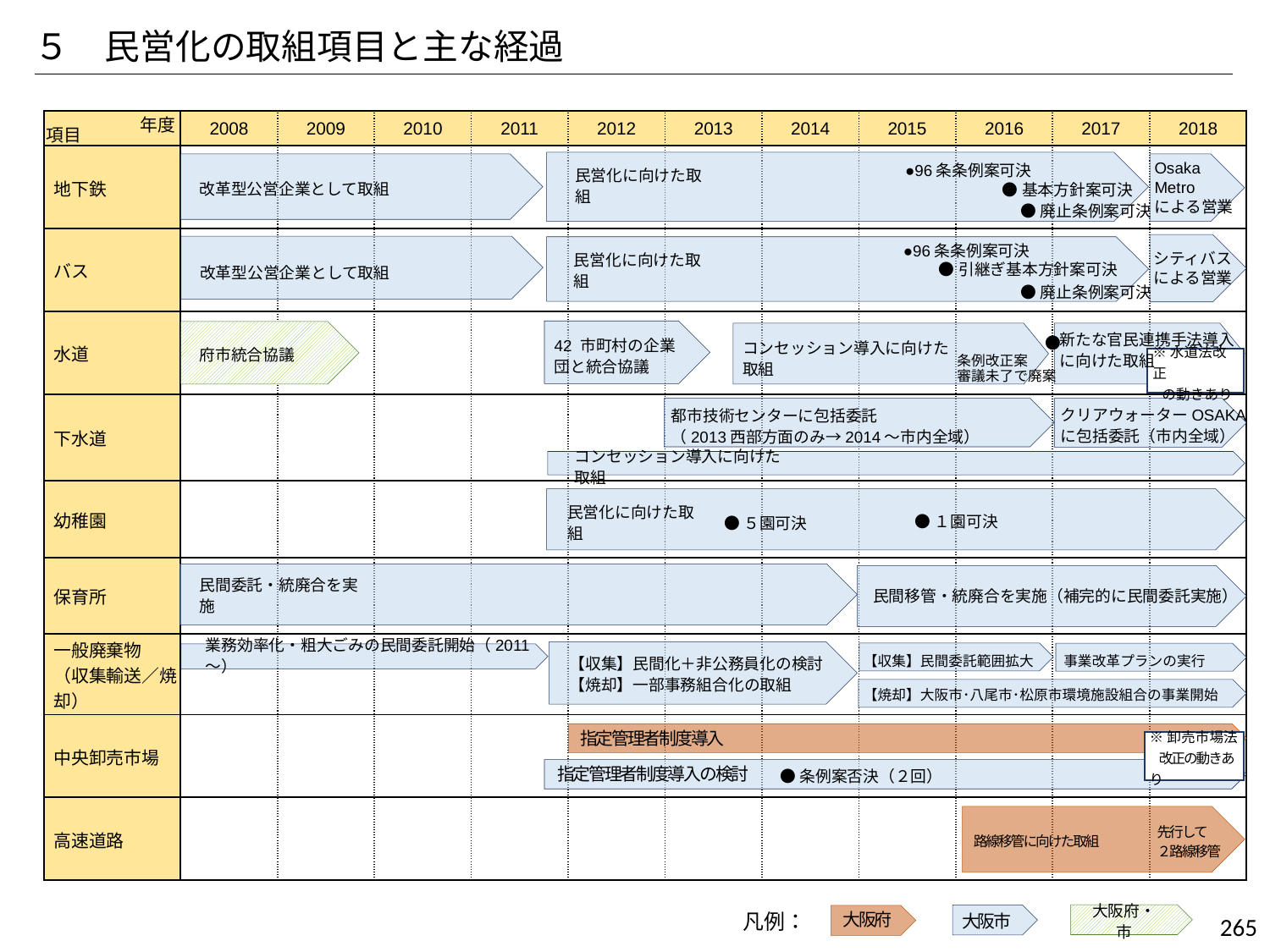

５　民営化の取組項目と主な経過
年度
|  | 2008 | 2009 | 2010 | 2011 | 2012 | 2013 | 2014 | 2015 | 2016 | 2017 | 2018 |
| --- | --- | --- | --- | --- | --- | --- | --- | --- | --- | --- | --- |
| 地下鉄 |  |  |  |  |  |  |  |  |  |  |  |
| バス |  |  |  |  |  |  |  |  |  |  |  |
| 水道 |  |  |  |  |  |  |  |  |  |  |  |
| 下水道 |  |  |  |  |  |  |  |  |  |  |  |
| 幼稚園 |  |  |  |  |  |  |  |  |  |  |  |
| 保育所 |  |  |  |  |  |  |  |  |  |  |  |
| 一般廃棄物 （収集輸送／焼却） |  |  |  |  |  |  |  |  |  |  |  |
| 中央卸売市場 |  |  |  |  |  |  |  |  |  |  |  |
| 高速道路 |  |  |  |  |  |  |  |  |  |  |  |
項目
●96条条例案可決

民営化に向けた取組
Osaka
Metro
による営業
●基本方針案可決
改革型公営企業として取組
●廃止条例案可決
●96条条例案可決

シティバス
による営業
民営化に向けた取組
●引継ぎ基本方針案可決
改革型公営企業として取組
●廃止条例案可決

新たな官民連携手法導入に向けた取組

　　　　　　 ●
条例改正案
審議未了で廃案
42 市町村の企業団と統合協議
府市統合協議
コンセッション導入に向けた取組
※水道法改正
   の動きあり

クリアウォーターOSAKA
に包括委託（市内全域）
都市技術センターに包括委託
（2013西部方面のみ→2014～市内全域）

コンセッション導入に向けた取組

民営化に向けた取組
●１園可決
●５園可決

民間委託・統廃合を実施
民間移管・統廃合を実施（補完的に民間委託実施）
業務効率化・粗大ごみの民間委託開始（2011～）

【収集】民間委託範囲拡大
事業改革プランの実行
【収集】民間化＋非公務員化の検討
【焼却】一部事務組合化の取組

【焼却】大阪市･八尾市･松原市環境施設組合の事業開始

指定管理者制度導入
※卸売市場法
   改正の動きあり
●条例案否決（２回）

指定管理者制度導入の検討

先行して
２路線移管
路線移管に向けた取組
265
凡例：

大阪府
大阪府・市
大阪市